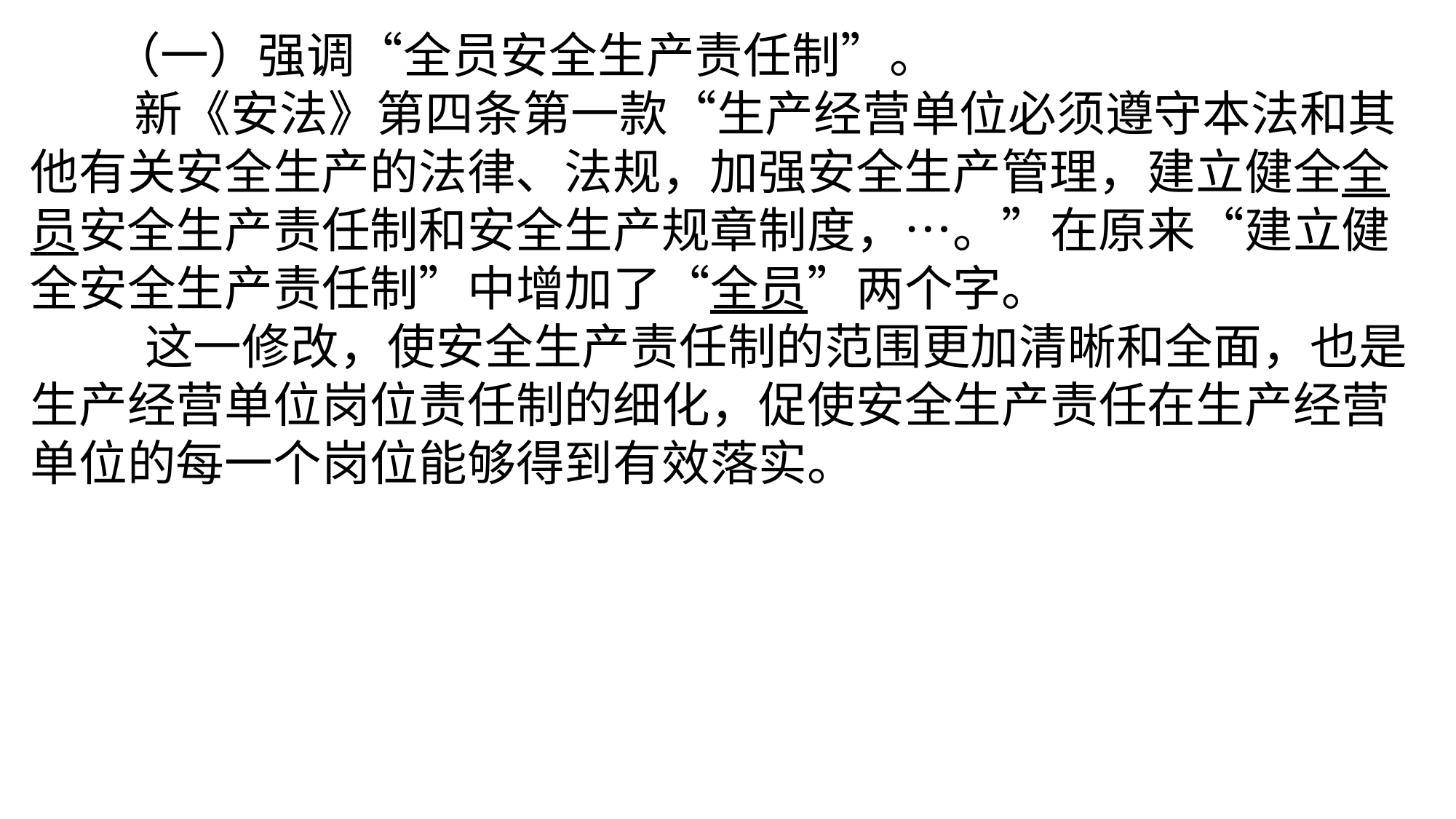

（一）强调“全员安全生产责任制”。
    新《安法》第四条第一款“生产经营单位必须遵守本法和其他有关安全生产的法律、法规，加强安全生产管理，建立健全全员安全生产责任制和安全生产规章制度，…。”在原来“建立健全安全生产责任制”中增加了“全员”两个字。
     这一修改，使安全生产责任制的范围更加清晰和全面，也是生产经营单位岗位责任制的细化，促使安全生产责任在生产经营单位的每一个岗位能够得到有效落实。